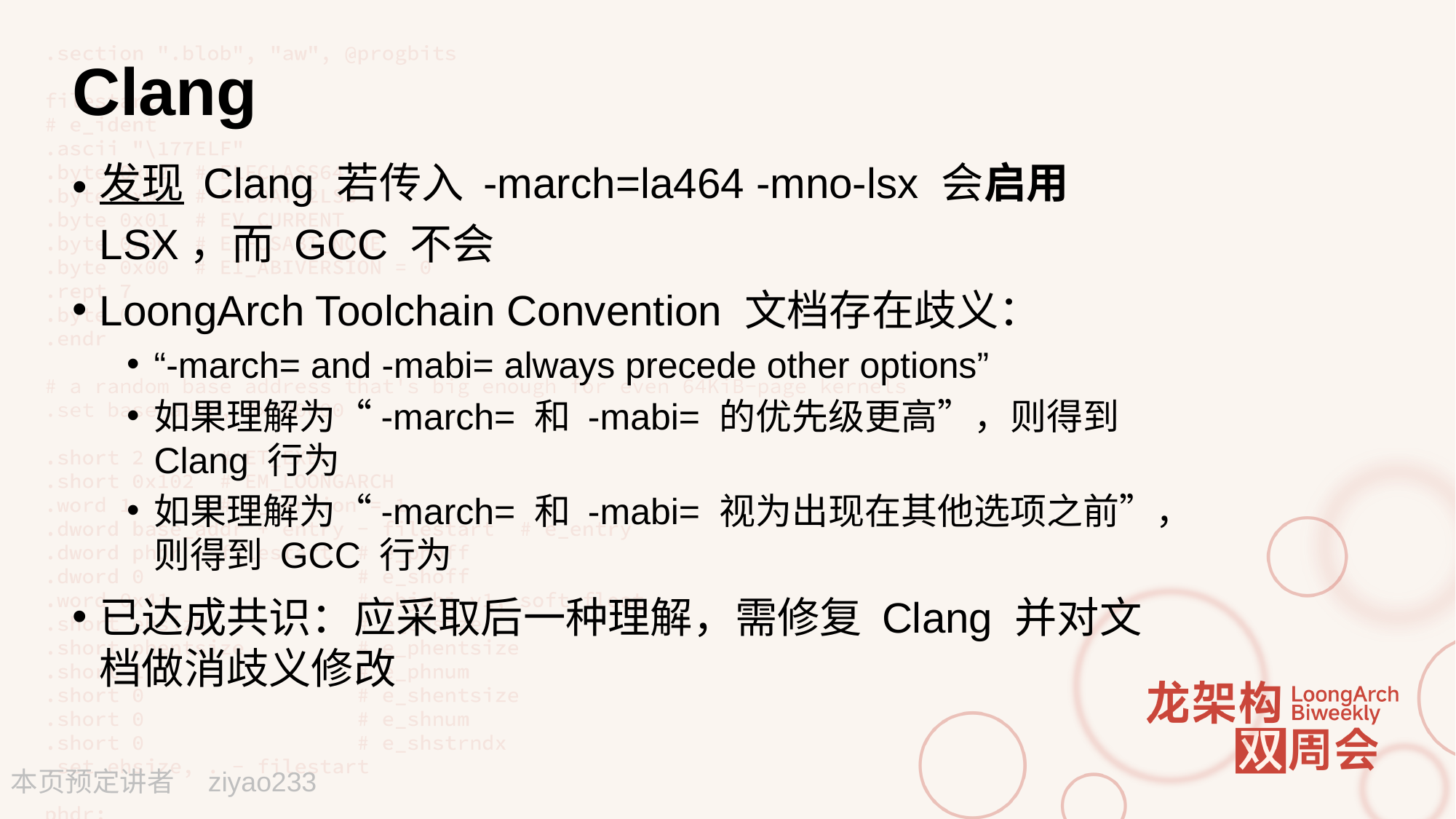

# Clang
发现 Clang 若传入 -march=la464 -mno-lsx 会启用 LSX，而 GCC 不会
LoongArch Toolchain Convention 文档存在歧义：
“-march= and -mabi= always precede other options”
如果理解为“-march= 和 -mabi= 的优先级更高”，则得到 Clang 行为
如果理解为“-march= 和 -mabi= 视为出现在其他选项之前”，则得到 GCC 行为
已达成共识：应采取后一种理解，需修复 Clang 并对文档做消歧义修改
ziyao233